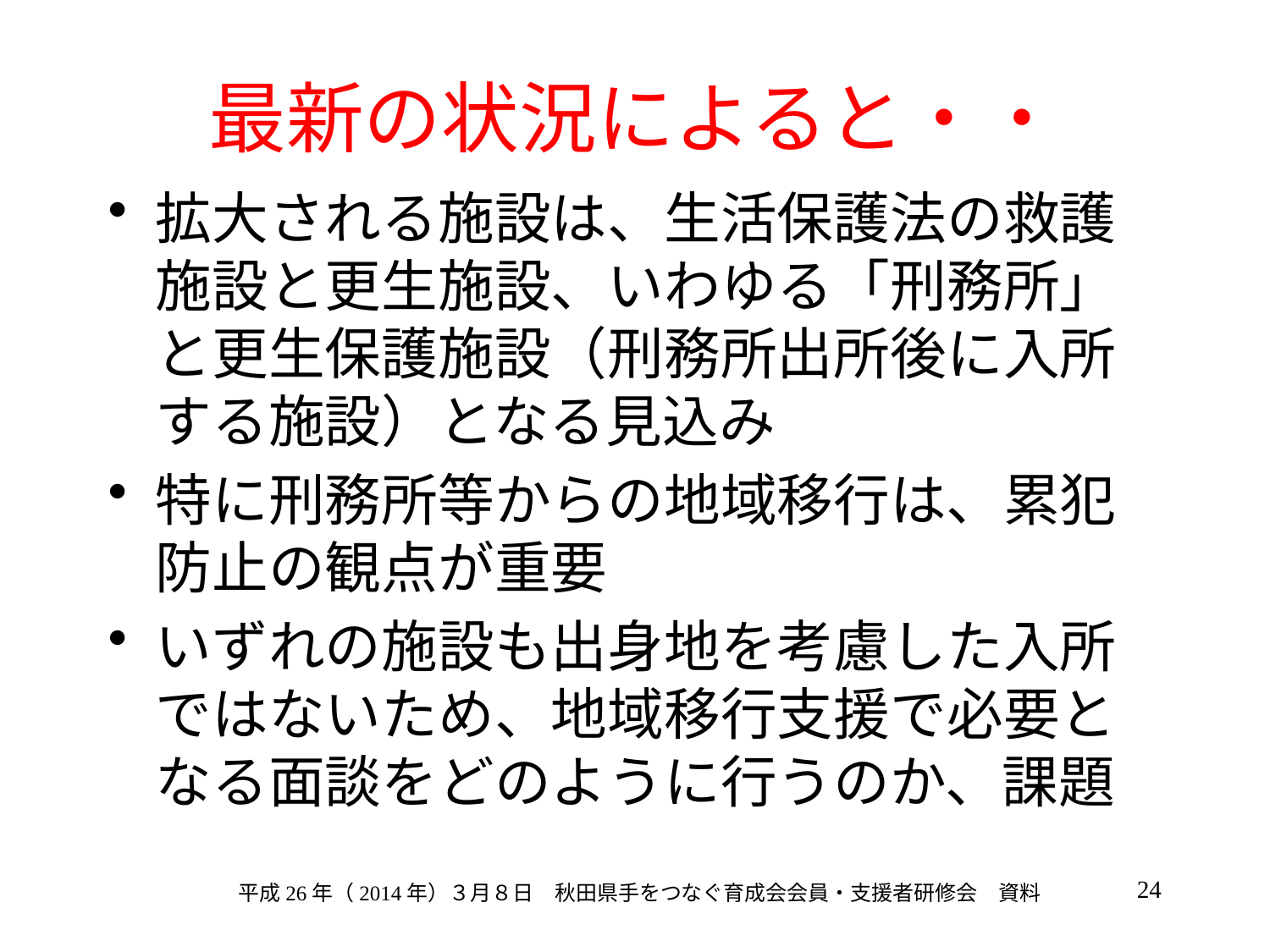

# 最新の状況によると・・
拡大される施設は、生活保護法の救護施設と更生施設、いわゆる「刑務所」と更生保護施設（刑務所出所後に入所する施設）となる見込み
特に刑務所等からの地域移行は、累犯防止の観点が重要
いずれの施設も出身地を考慮した入所ではないため、地域移行支援で必要となる面談をどのように行うのか、課題
24